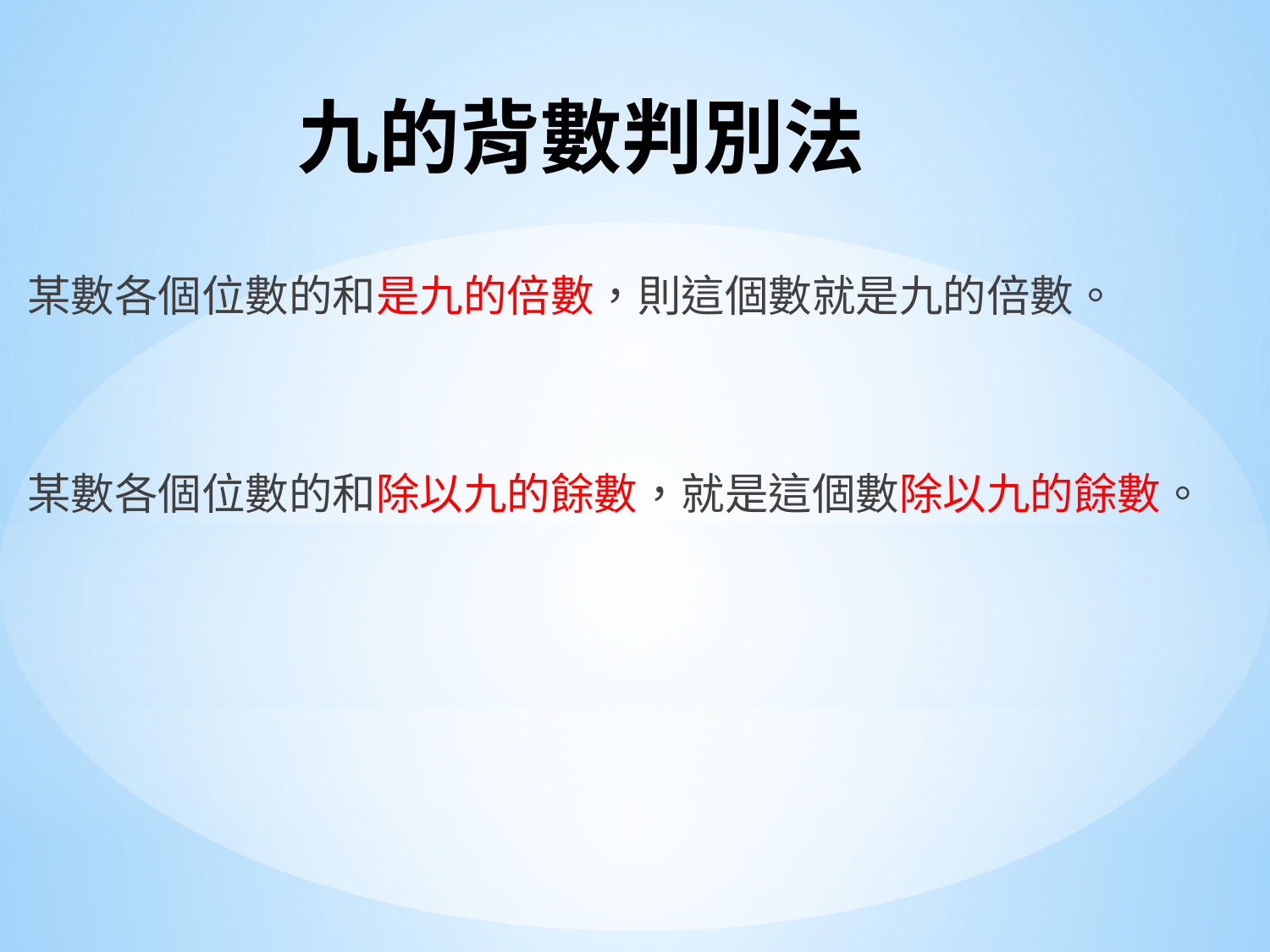

# 九的背數判別法
某數各個位數的和是九的倍數，則這個數就是九的倍數。

某數各個位數的和除以九的餘數，就是這個數除以九的餘數。